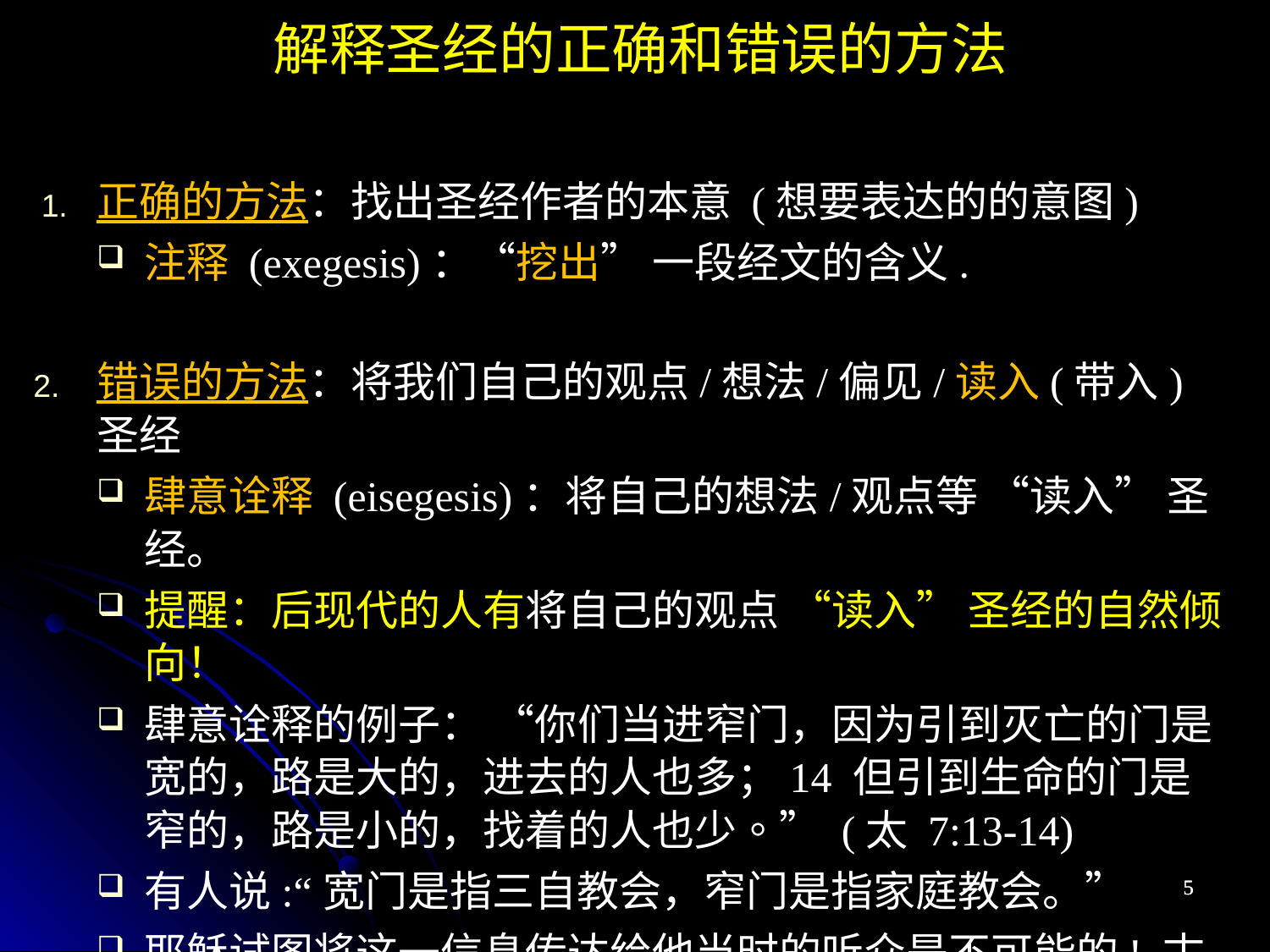

解释圣经的正确和错误的方法
正确的方法：找出圣经作者的本意 (想要表达的的意图)
注释 (exegesis)：“挖出” 一段经文的含义.

错误的方法：将我们自己的观点/想法/偏见/读入(带入)圣经
肆意诠释 (eisegesis)：将自己的想法/观点等 “读入” 圣经。
提醒：后现代的人有将自己的观点 “读入” 圣经的自然倾向！
肆意诠释的例子： “你们当进窄门，因为引到灭亡的门是宽的，路是大的，进去的人也多；14 但引到生命的门是窄的，路是小的，找着的人也少。” (太 7:13-14)
有人说:“宽门是指三自教会，窄门是指家庭教会。”
耶稣试图将这一信息传达给他当时的听众是不可能的! 古代以色列没有家庭教会，也没有三自教会!
5
5